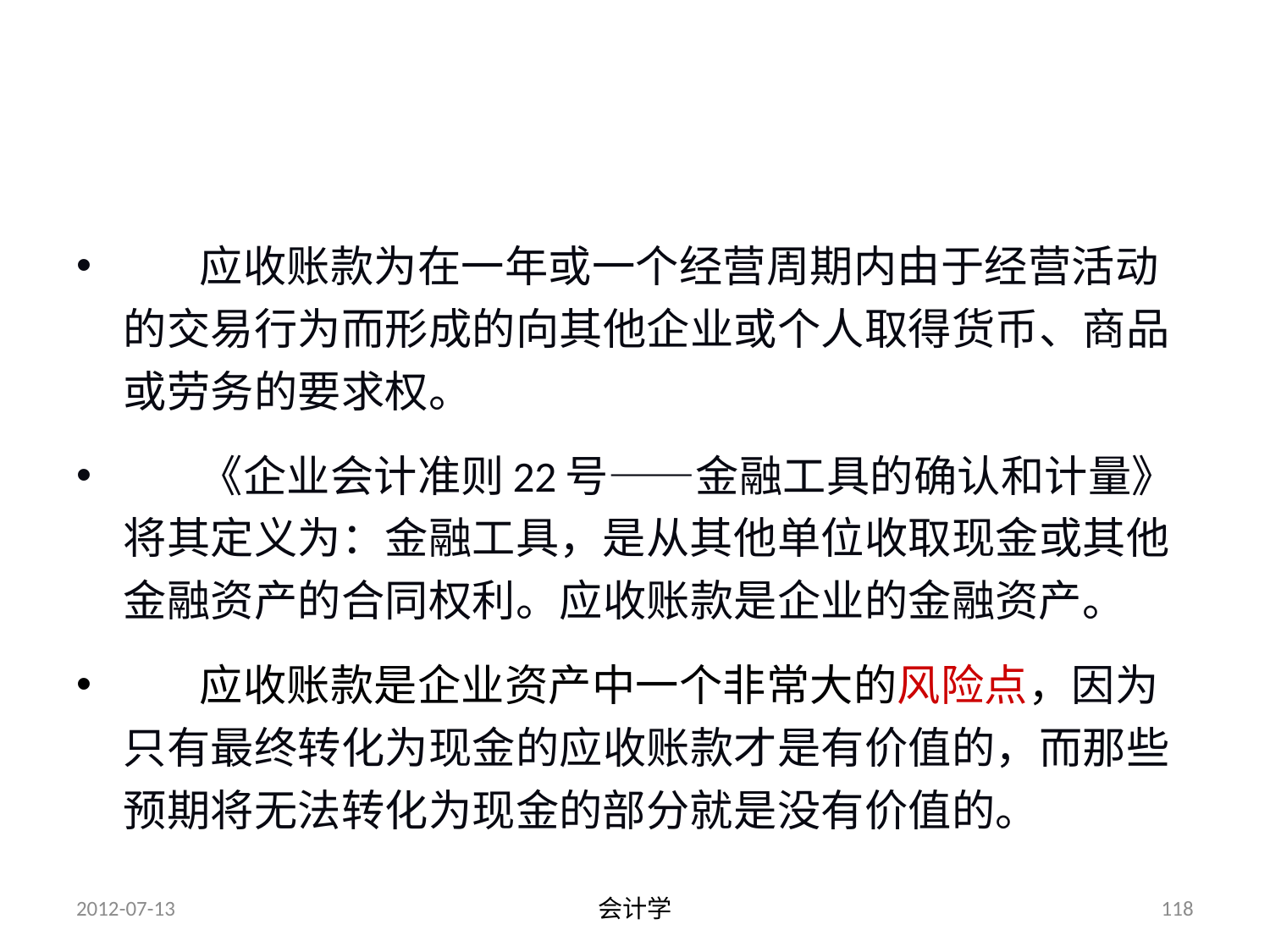

# 二、应收账款
       应收账款为在一年或一个经营周期内由于经营活动的交易行为而形成的向其他企业或个人取得货币、商品或劳务的要求权。
       《企业会计准则22号——金融工具的确认和计量》将其定义为：金融工具，是从其他单位收取现金或其他金融资产的合同权利。应收账款是企业的金融资产。
       应收账款是企业资产中一个非常大的风险点，因为只有最终转化为现金的应收账款才是有价值的，而那些预期将无法转化为现金的部分就是没有价值的。
2012-07-13
会计学
118